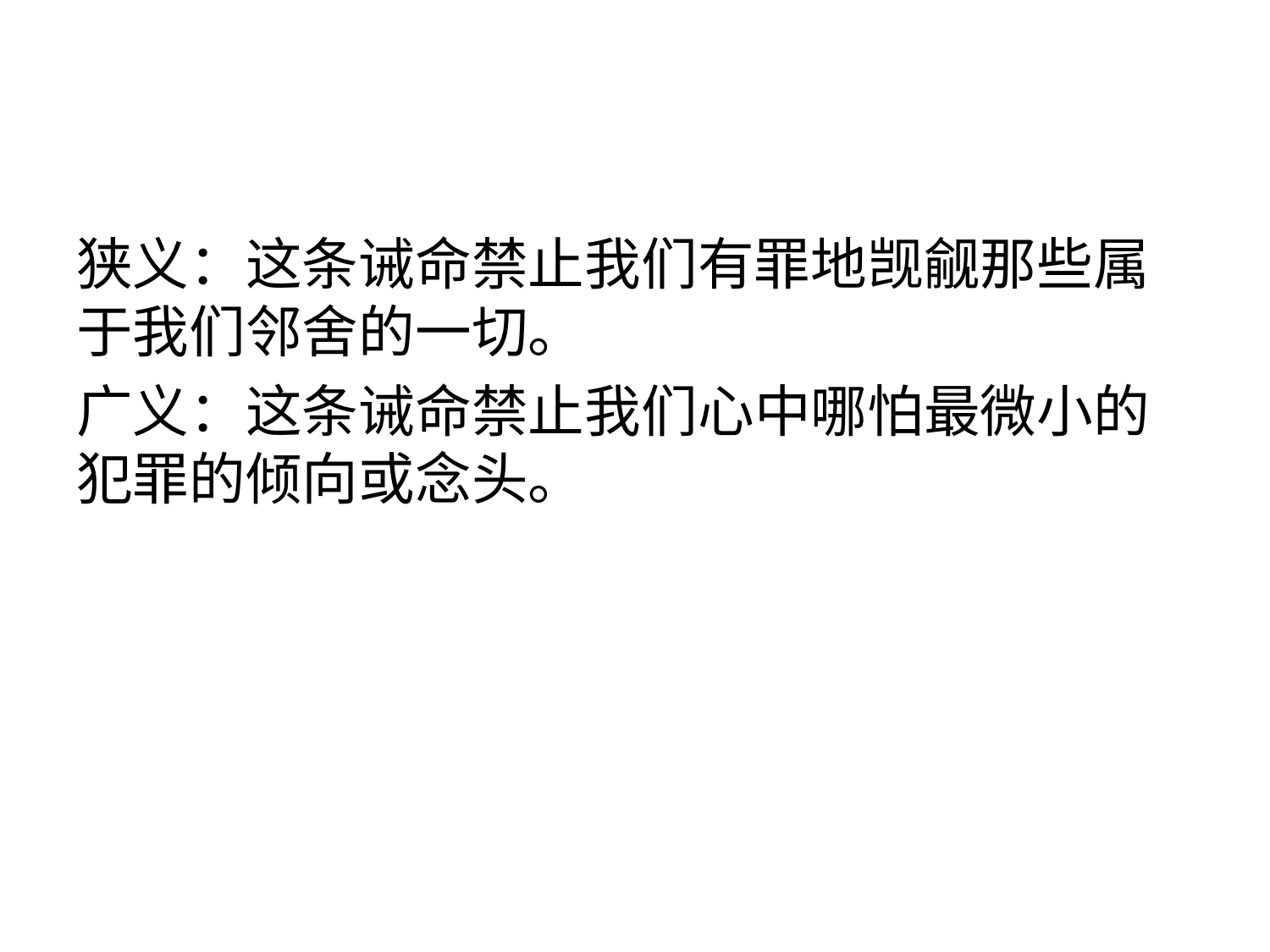

#
狭义：这条诫命禁止我们有罪地觊觎那些属于我们邻舍的一切。
广义：这条诫命禁止我们心中哪怕最微小的犯罪的倾向或念头。